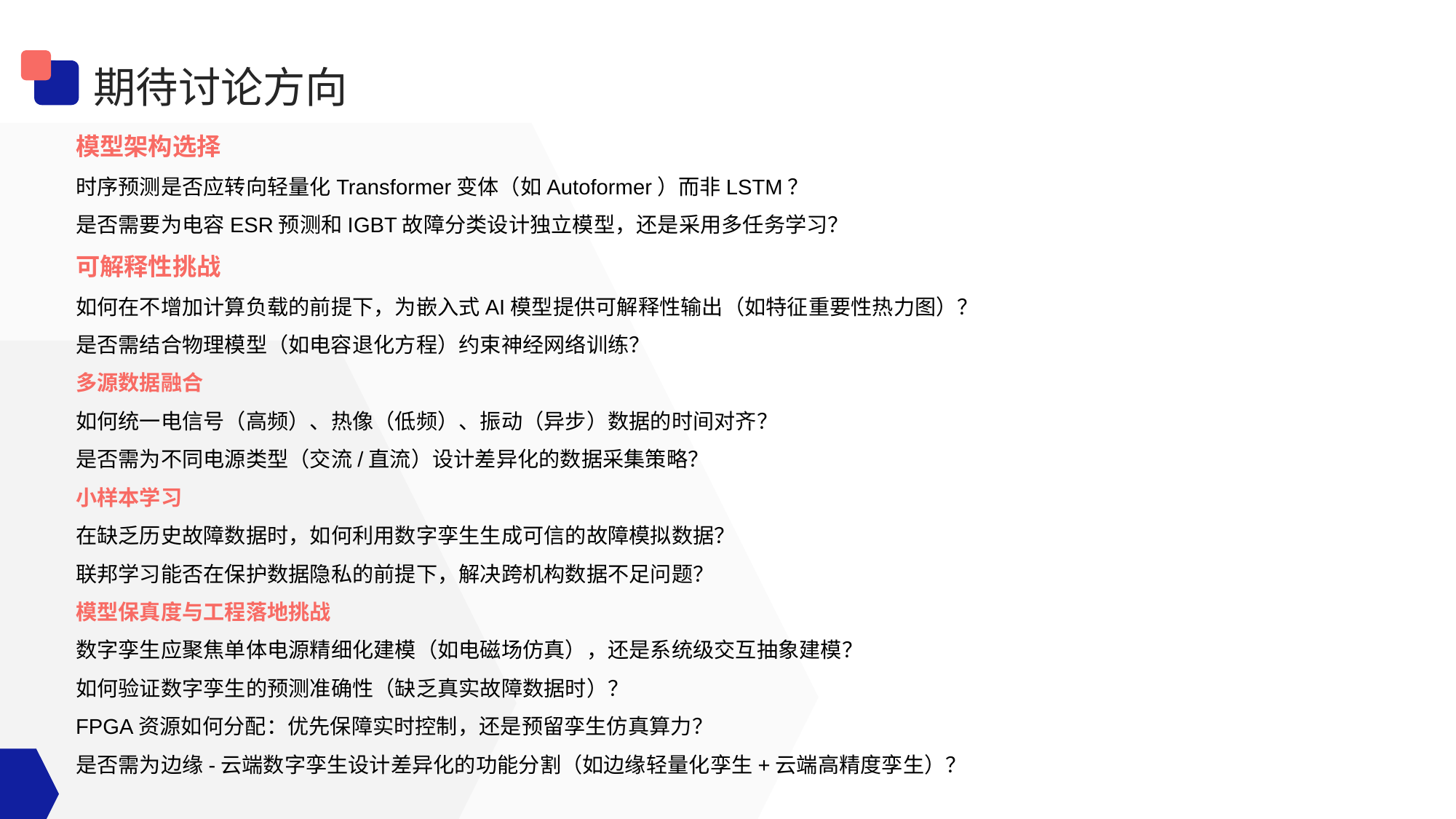

期待讨论方向
模型架构选择
时序预测是否应转向轻量化Transformer变体（如Autoformer）而非LSTM？
是否需要为电容ESR预测和IGBT故障分类设计独立模型，还是采用多任务学习？
可解释性挑战
如何在不增加计算负载的前提下，为嵌入式AI模型提供可解释性输出（如特征重要性热力图）？
是否需结合物理模型（如电容退化方程）约束神经网络训练？
多源数据融合
如何统一电信号（高频）、热像（低频）、振动（异步）数据的时间对齐？
是否需为不同电源类型（交流/直流）设计差异化的数据采集策略？
小样本学习
在缺乏历史故障数据时，如何利用数字孪生生成可信的故障模拟数据？
联邦学习能否在保护数据隐私的前提下，解决跨机构数据不足问题？
模型保真度与工程落地挑战
数字孪生应聚焦单体电源精细化建模（如电磁场仿真），还是系统级交互抽象建模？
如何验证数字孪生的预测准确性（缺乏真实故障数据时）？
FPGA资源如何分配：优先保障实时控制，还是预留孪生仿真算力？
是否需为边缘-云端数字孪生设计差异化的功能分割（如边缘轻量化孪生+云端高精度孪生）？